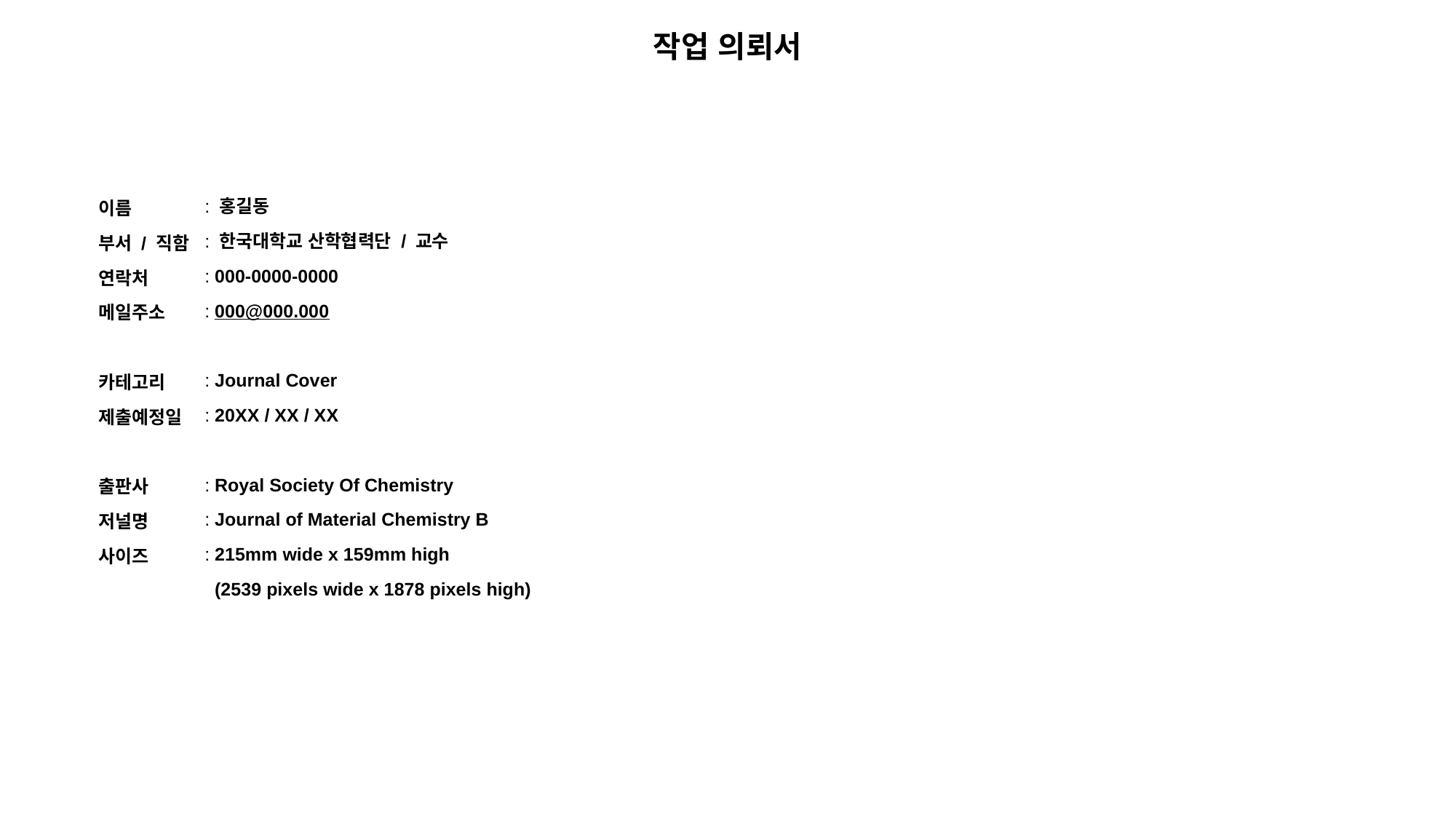

# 작업 의뢰서
: 홍길동
: 한국대학교 산학협력단 / 교수
: 000-0000-0000
: 000@000.000

: Journal Cover
: 20XX / XX / XX

: Royal Society Of Chemistry
: Journal of Material Chemistry B
: 215mm wide x 159mm high
  (2539 pixels wide x 1878 pixels high)

이름
부서 / 직함
연락처
메일주소

카테고리
제출예정일

출판사
저널명
사이즈